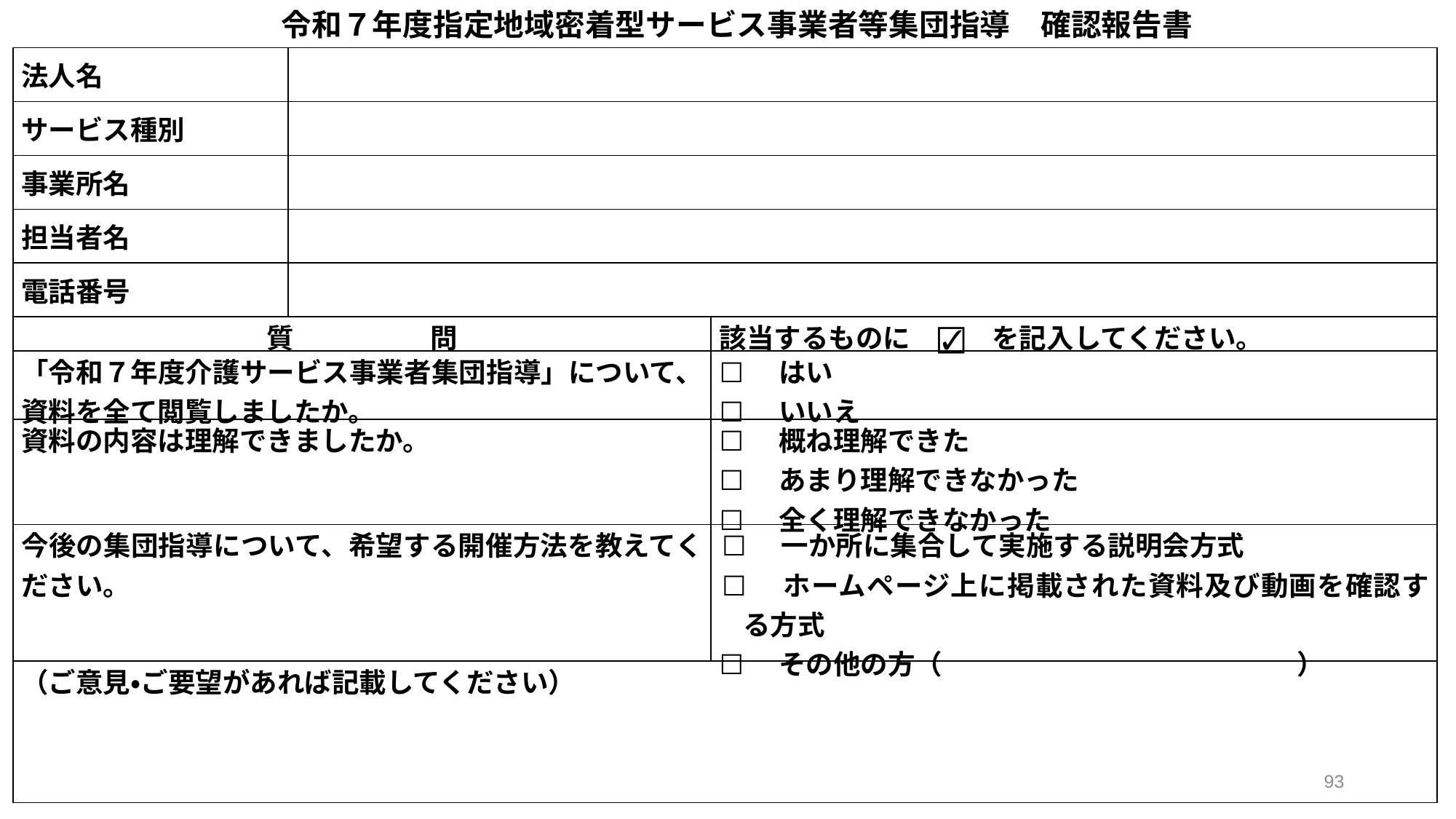

令和７年度指定地域密着型サービス事業者等集団指導　確認報告書
| 法人名 |  |
| --- | --- |
| サービス種別 |  |
| 事業所名 |  |
| 担当者名 |  |
| 電話番号 |  |
| 質　　　　　問 | 該当するものに　☑　を記入してください。 |
| --- | --- |
| 「令和７年度介護サービス事業者集団指導」について、資料を全て閲覧しましたか。 | ☐　はい　 ☐　いいえ |
| 資料の内容は理解できましたか。 | ☐　概ね理解できた ☐　あまり理解できなかった ☐　全く理解できなかった |
| 今後の集団指導について、希望する開催方法を教えてください。 | ☐　一か所に集合して実施する説明会方式 ☐　ホームページ上に掲載された資料及び動画を確認する方式 ☐　その他の方（　　　　　　　　　　　　　） |
| （ご意見・ご要望があれば記載してください） |  |
93